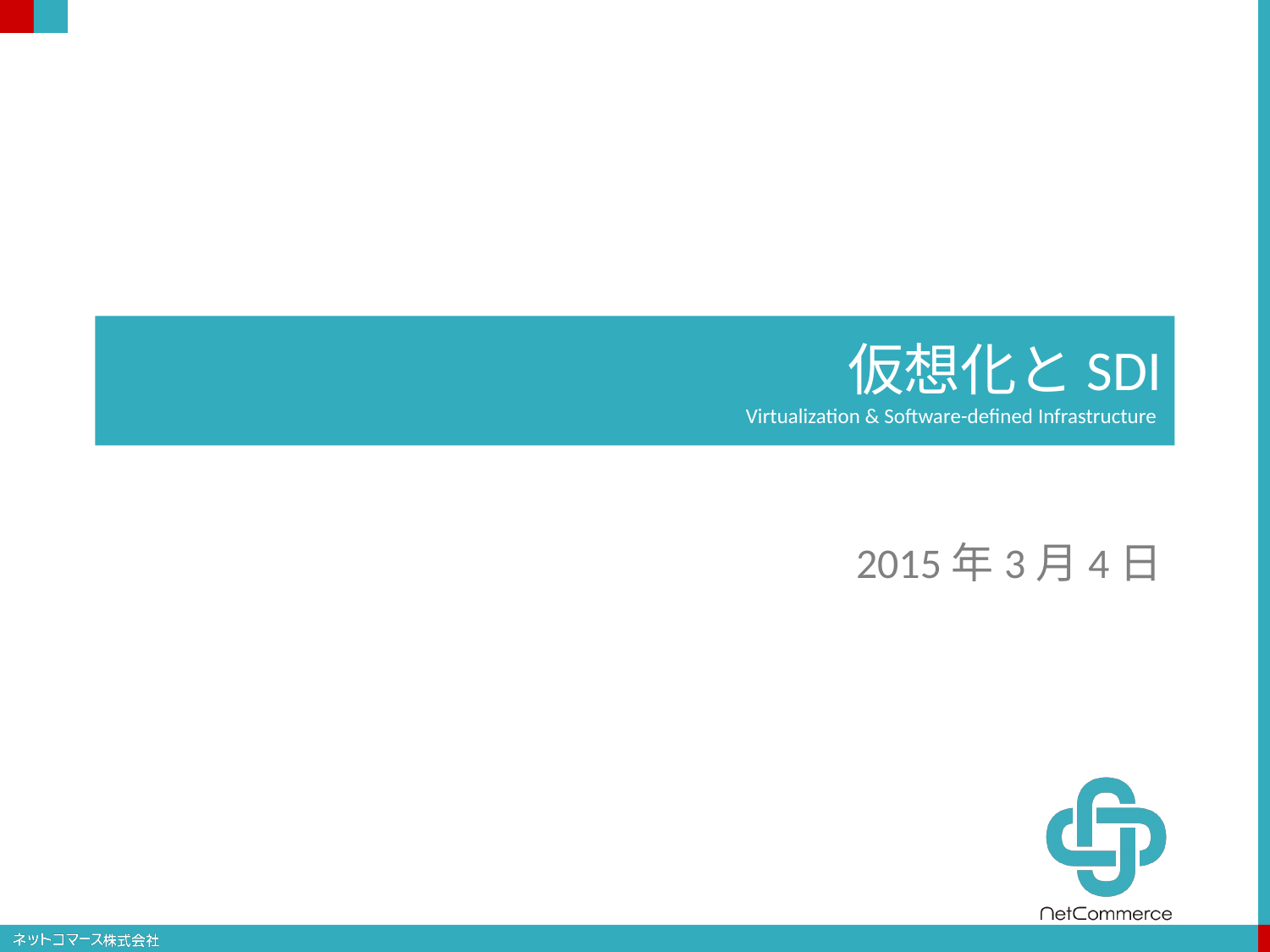

# 仮想化とSDI Virtualization & Software-defined Infrastructure

2015年3月4日